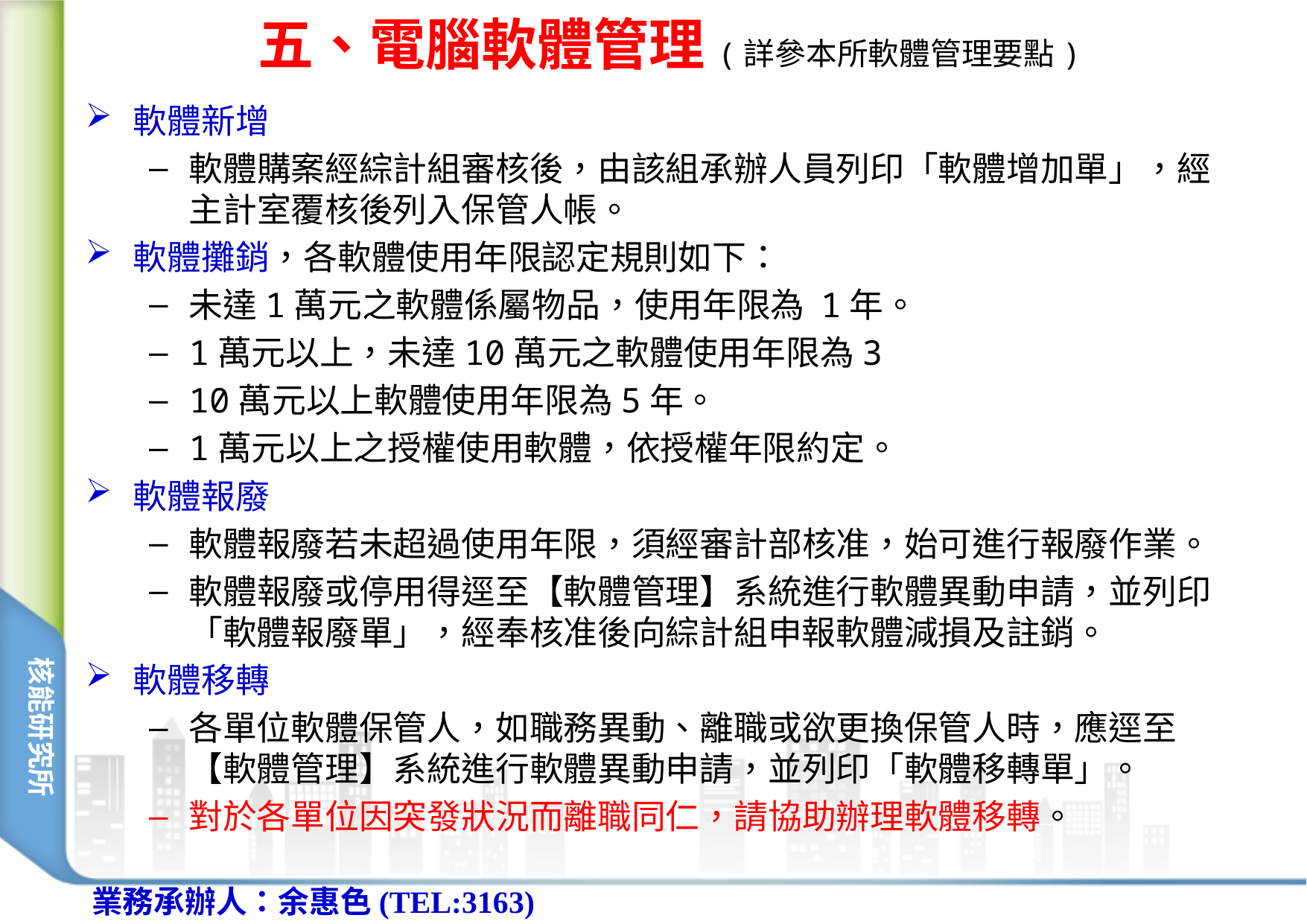

# 五、電腦軟體管理(詳參本所軟體管理要點)
軟體新增
軟體購案經綜計組審核後，由該組承辦人員列印「軟體增加單」，經主計室覆核後列入保管人帳。
軟體攤銷，各軟體使用年限認定規則如下：
未達1萬元之軟體係屬物品，使用年限為 1年。
1萬元以上，未達10萬元之軟體使用年限為3
10萬元以上軟體使用年限為5年。
1萬元以上之授權使用軟體，依授權年限約定。
軟體報廢
軟體報廢若未超過使用年限，須經審計部核准，始可進行報廢作業。
軟體報廢或停用得逕至【軟體管理】系統進行軟體異動申請，並列印「軟體報廢單」，經奉核准後向綜計組申報軟體減損及註銷。
軟體移轉
各單位軟體保管人，如職務異動、離職或欲更換保管人時，應逕至【軟體管理】系統進行軟體異動申請，並列印「軟體移轉單」。
對於各單位因突發狀況而離職同仁，請協助辦理軟體移轉。

業務承辦人：余惠色(TEL:3163)